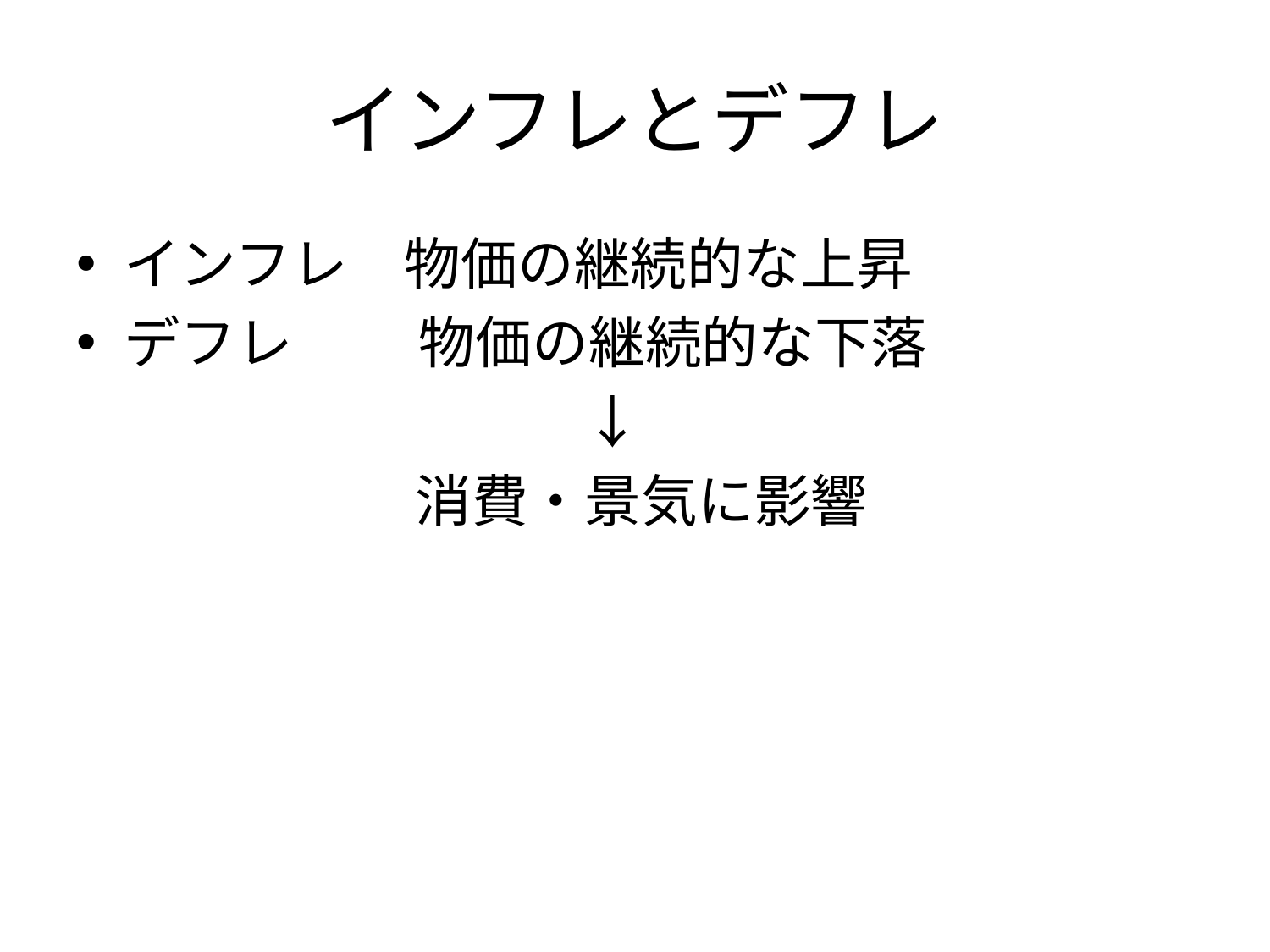

# インフレとデフレ
インフレ　物価の継続的な上昇
デフレ 　　物価の継続的な下落
　　　　　　　　　↓
　　　　　　消費・景気に影響